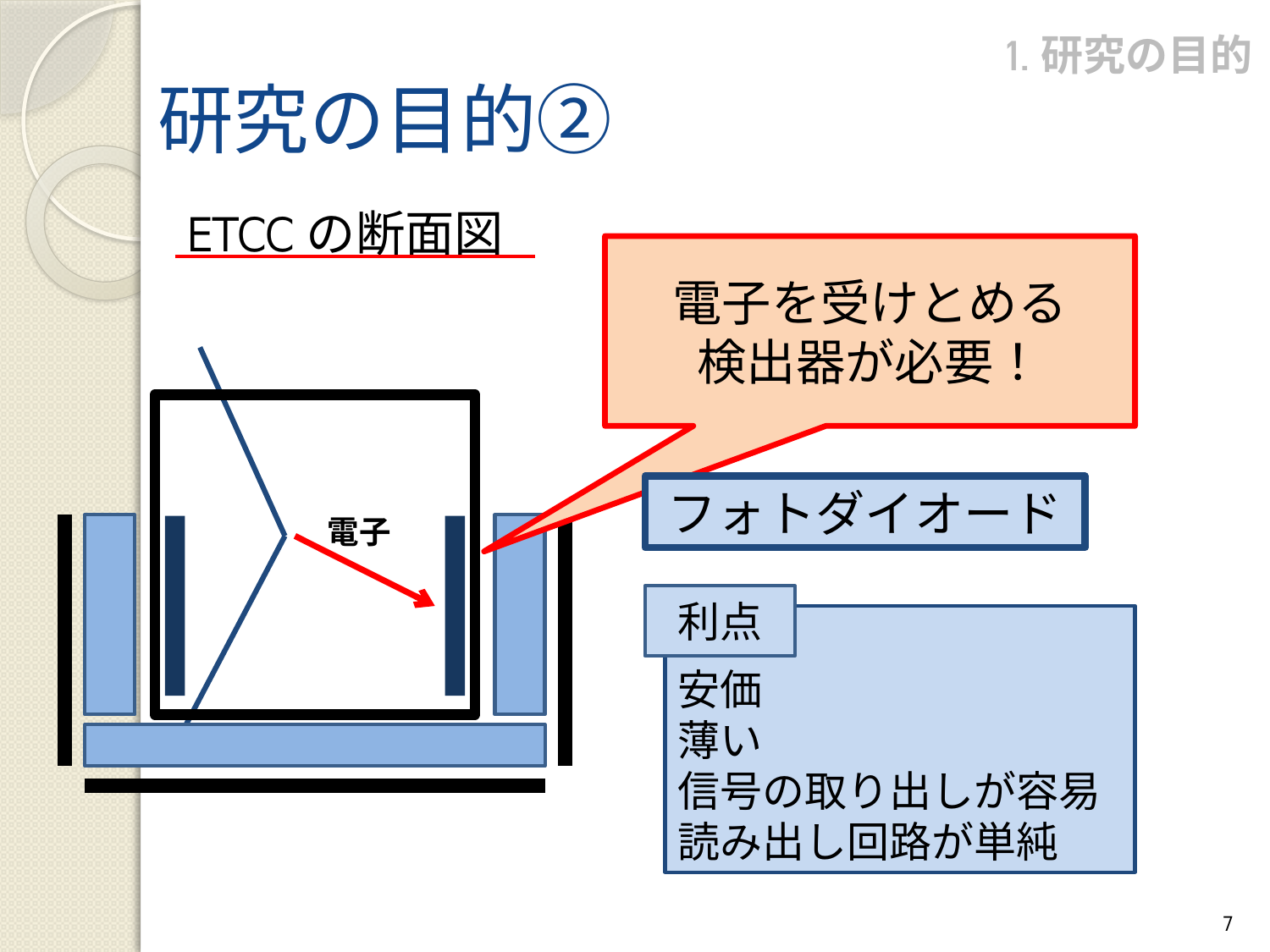

1.研究の目的
# 研究の目的②
ETCCの断面図
電子を受けとめる
検出器が必要！

フォトダイオード
電子

利点

安価
薄い
信号の取り出しが容易
読み出し回路が単純

7